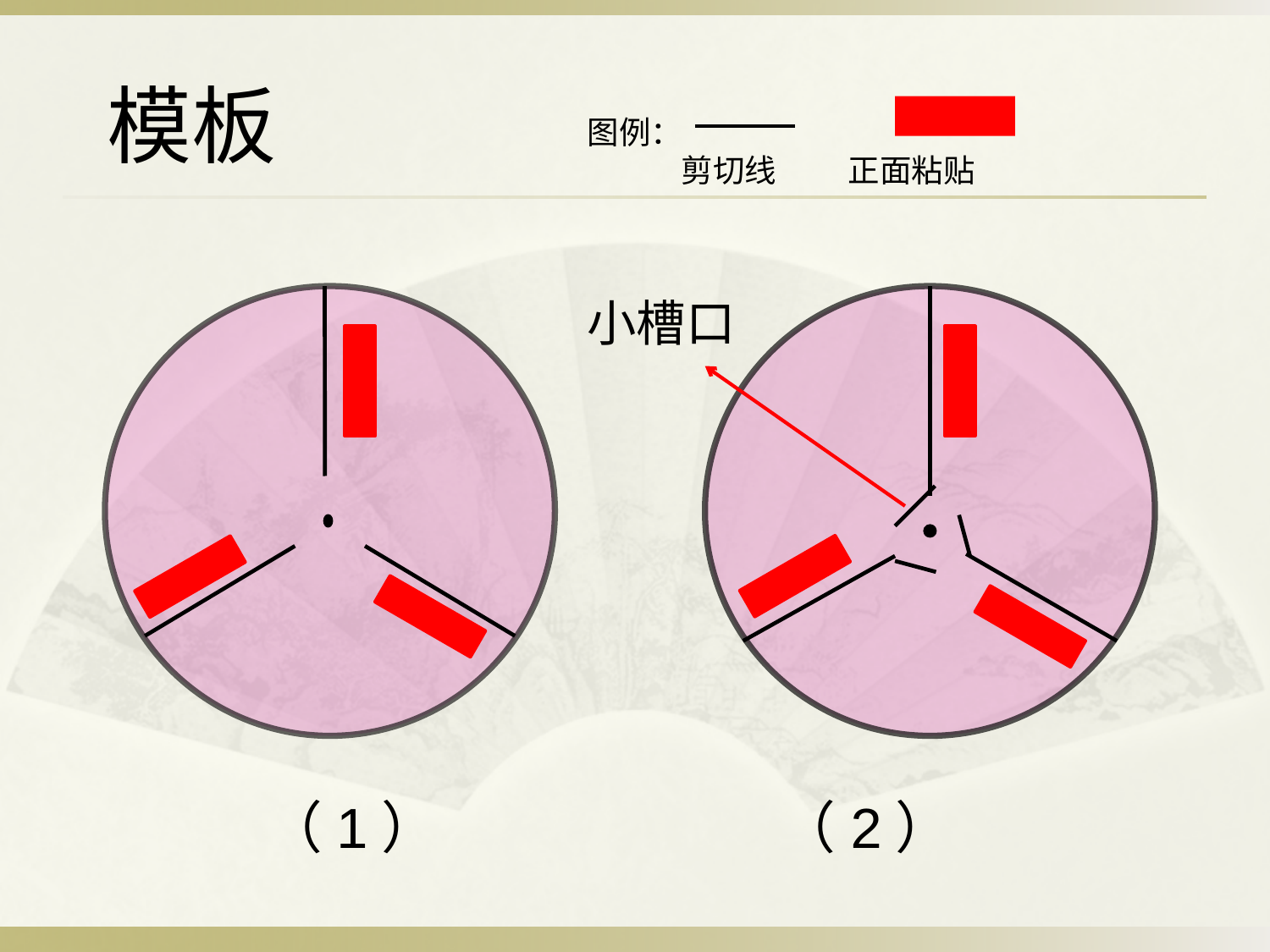

模板

图例：
            剪切线          正面粘贴

小槽口

  （1）                           （2）